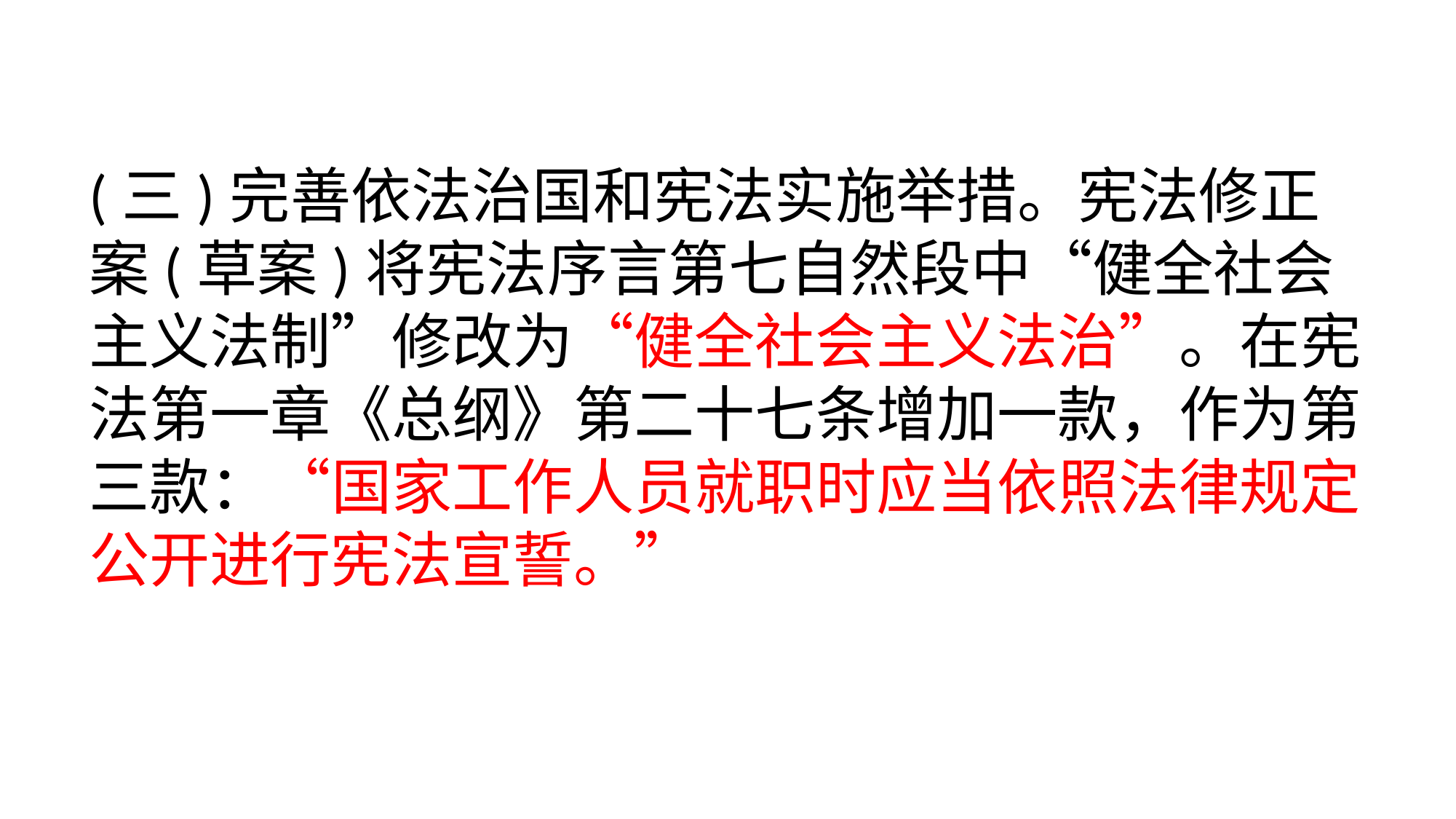

(三)完善依法治国和宪法实施举措。宪法修正案(草案)将宪法序言第七自然段中“健全社会主义法制”修改为“健全社会主义法治”。在宪法第一章《总纲》第二十七条增加一款，作为第三款：“国家工作人员就职时应当依照法律规定公开进行宪法宣誓。”